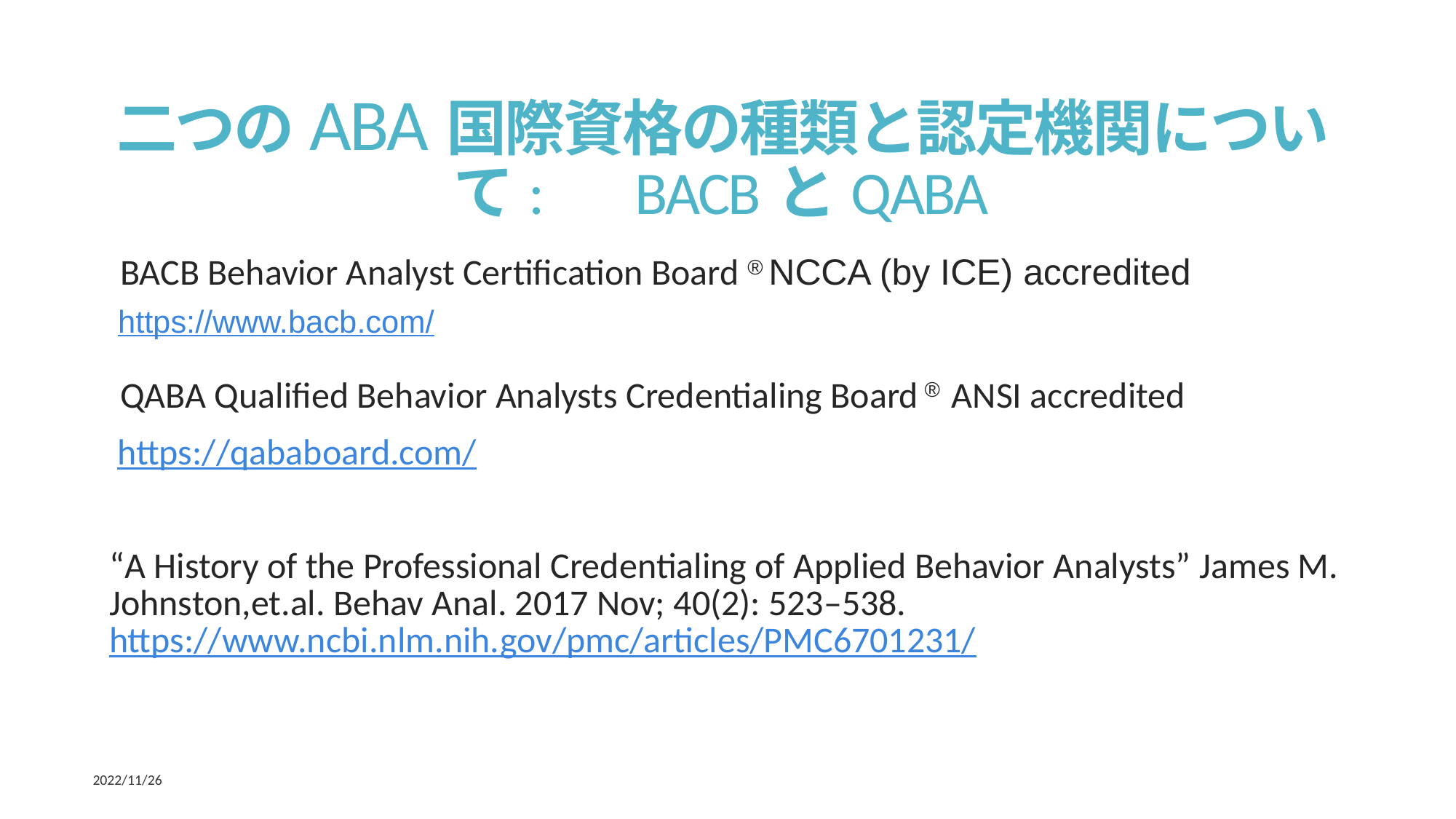

# 二つのABA国際資格の種類と認定機関について:　BACBとQABA
BACB Behavior Analyst Certification Board ® NCCA (by ICE) accredited
 https://www.bacb.com/
QABA Qualified Behavior Analysts Credentialing Board ®  ANSI accredited
 https://qababoard.com/

“A History of the Professional Credentialing of Applied Behavior Analysts” James M. Johnston,et.al. Behav Anal. 2017 Nov; 40(2): 523–538. https://www.ncbi.nlm.nih.gov/pmc/articles/PMC6701231/
2022/11/26